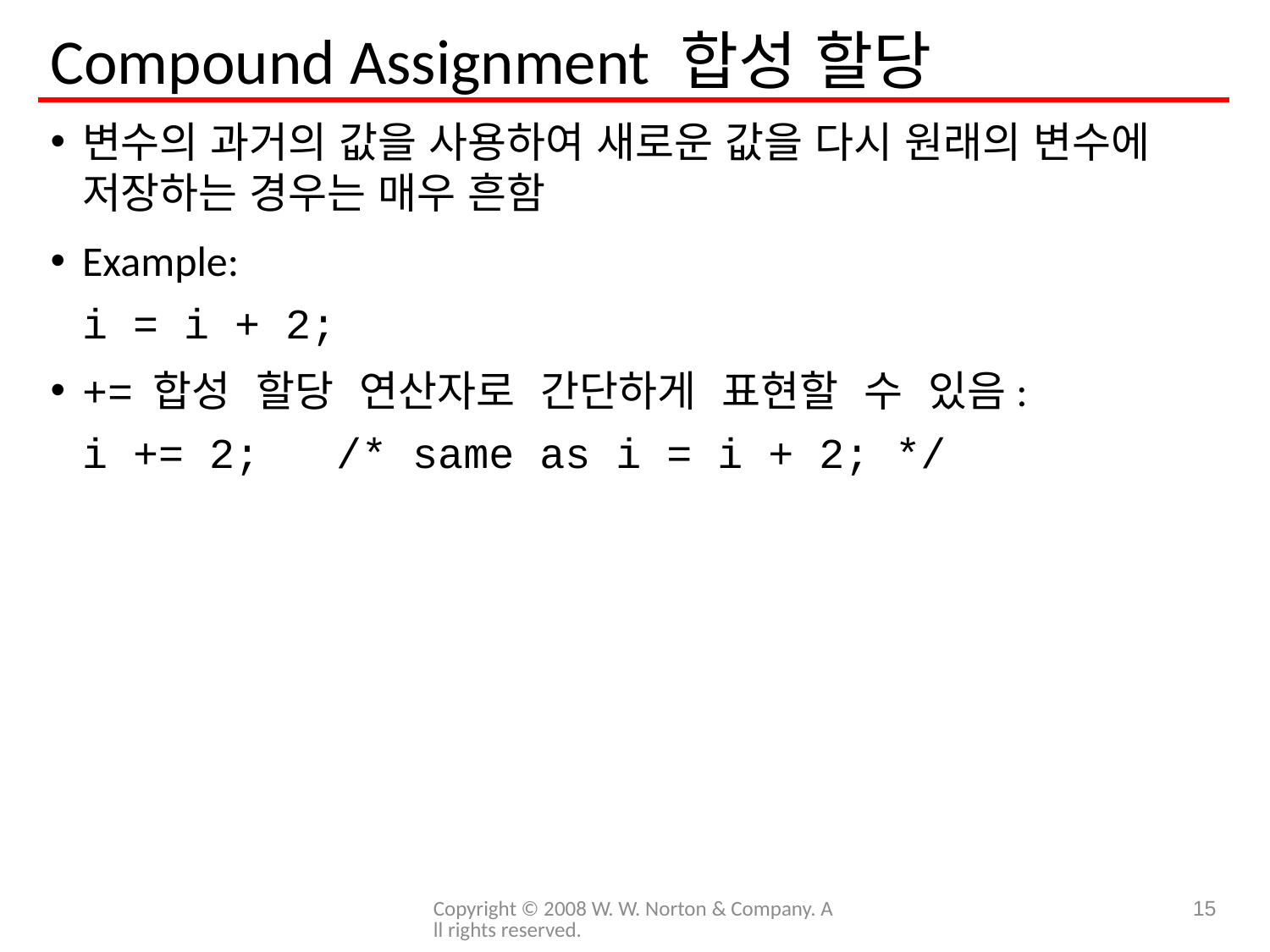

# Compound Assignment 합성 할당
변수의 과거의 값을 사용하여 새로운 값을 다시 원래의 변수에 저장하는 경우는 매우 흔함
Example:
	i = i + 2;
+= 합성 할당 연산자로 간단하게 표현할 수 있음:
	i += 2;   /* same as i = i + 2; */
Copyright © 2008 W. W. Norton & Company. All rights reserved.
15